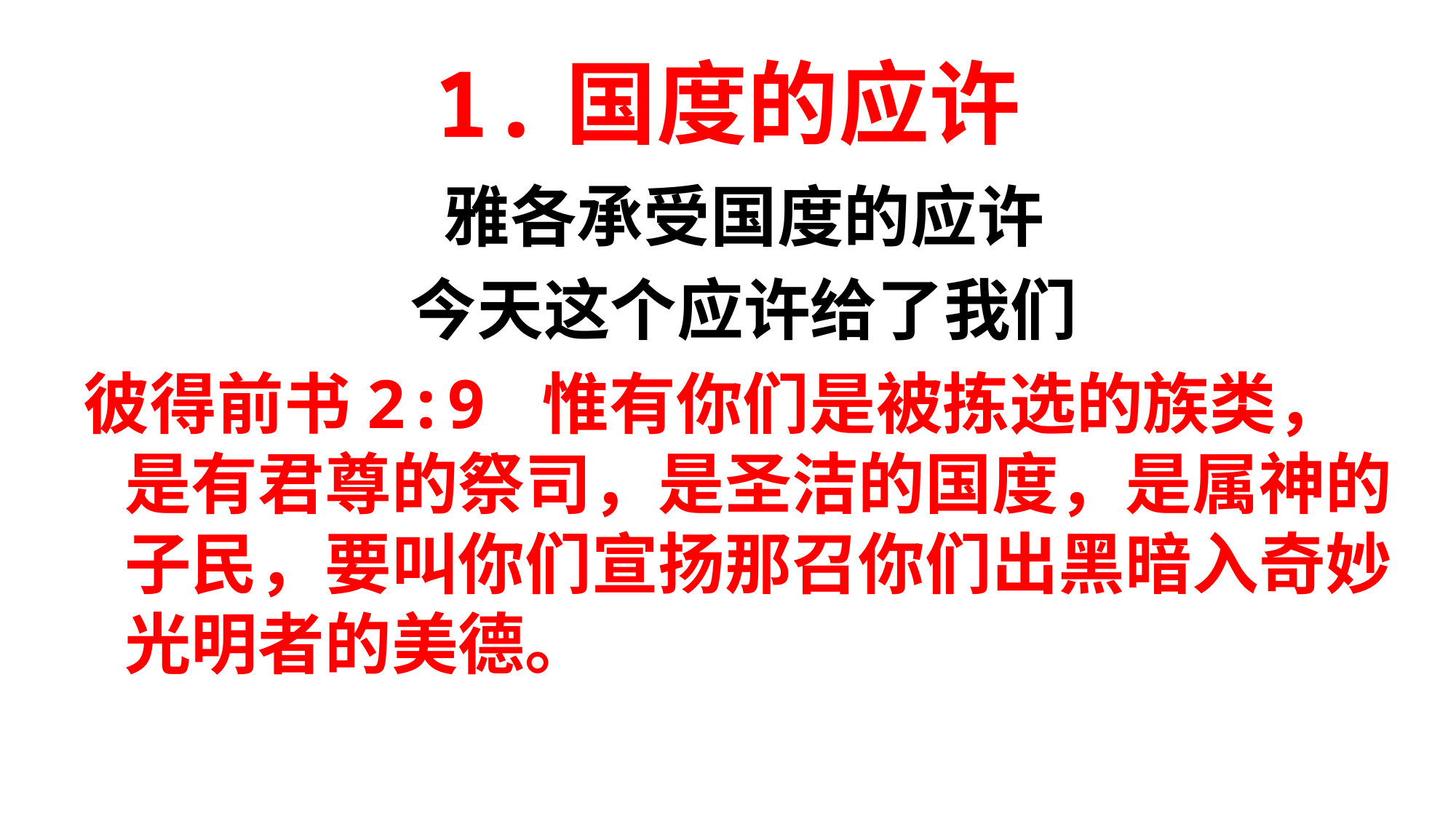

# 1.国度的应许
雅各承受国度的应许
今天这个应许给了我们
彼得前书2:9 惟有你们是被拣选的族类，是有君尊的祭司，是圣洁的国度，是属神的子民，要叫你们宣扬那召你们出黑暗入奇妙光明者的美德。